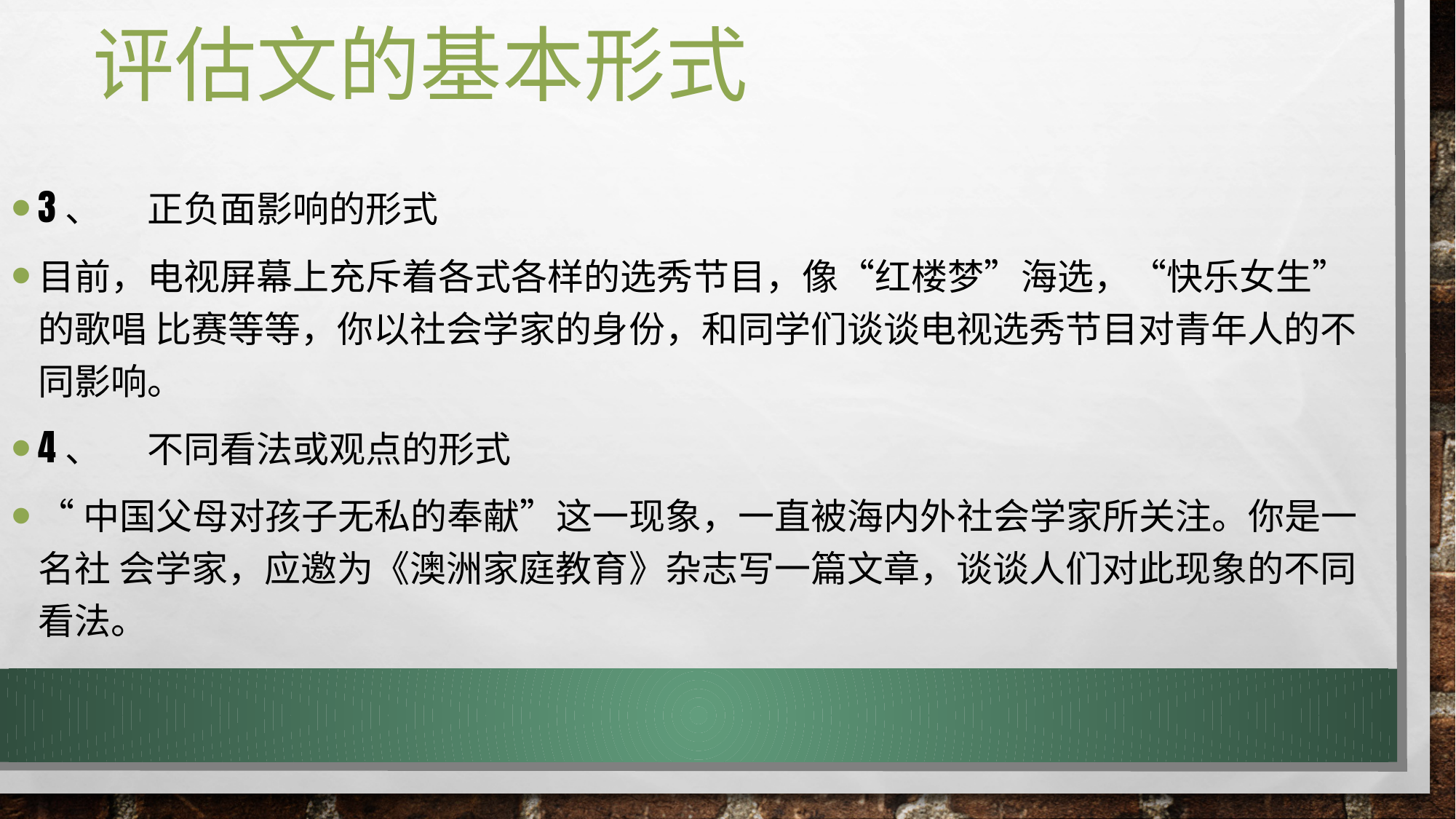

# 评估文的基本形式
3、	正负面影响的形式
目前，电视屏幕上充斥着各式各样的选秀节目，像“红楼梦”海选，“快乐女生”的歌唱 比赛等等，你以社会学家的身份，和同学们谈谈电视选秀节目对青年人的不同影响。
4、	不同看法或观点的形式
“中国父母对孩子无私的奉献”这一现象，一直被海内外社会学家所关注。你是一名社 会学家，应邀为《澳洲家庭教育》杂志写一篇文章，谈谈人们对此现象的不同看法。